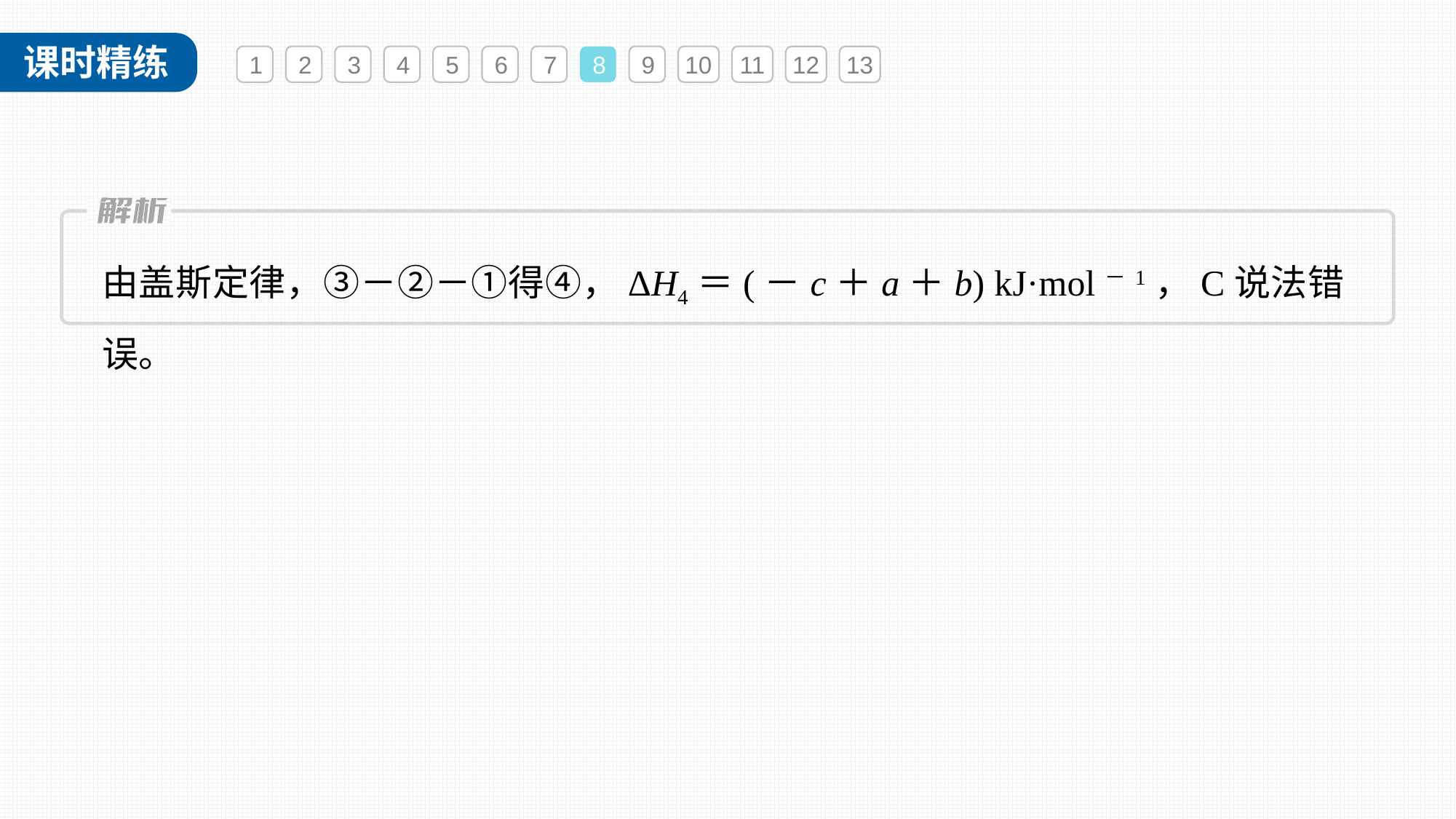

1
2
3
4
5
6
7
8
9
10
11
12
13

由盖斯定律，③－②－①得④，ΔH4＝(－c＋a＋b) kJ·mol－1，C说法错误。